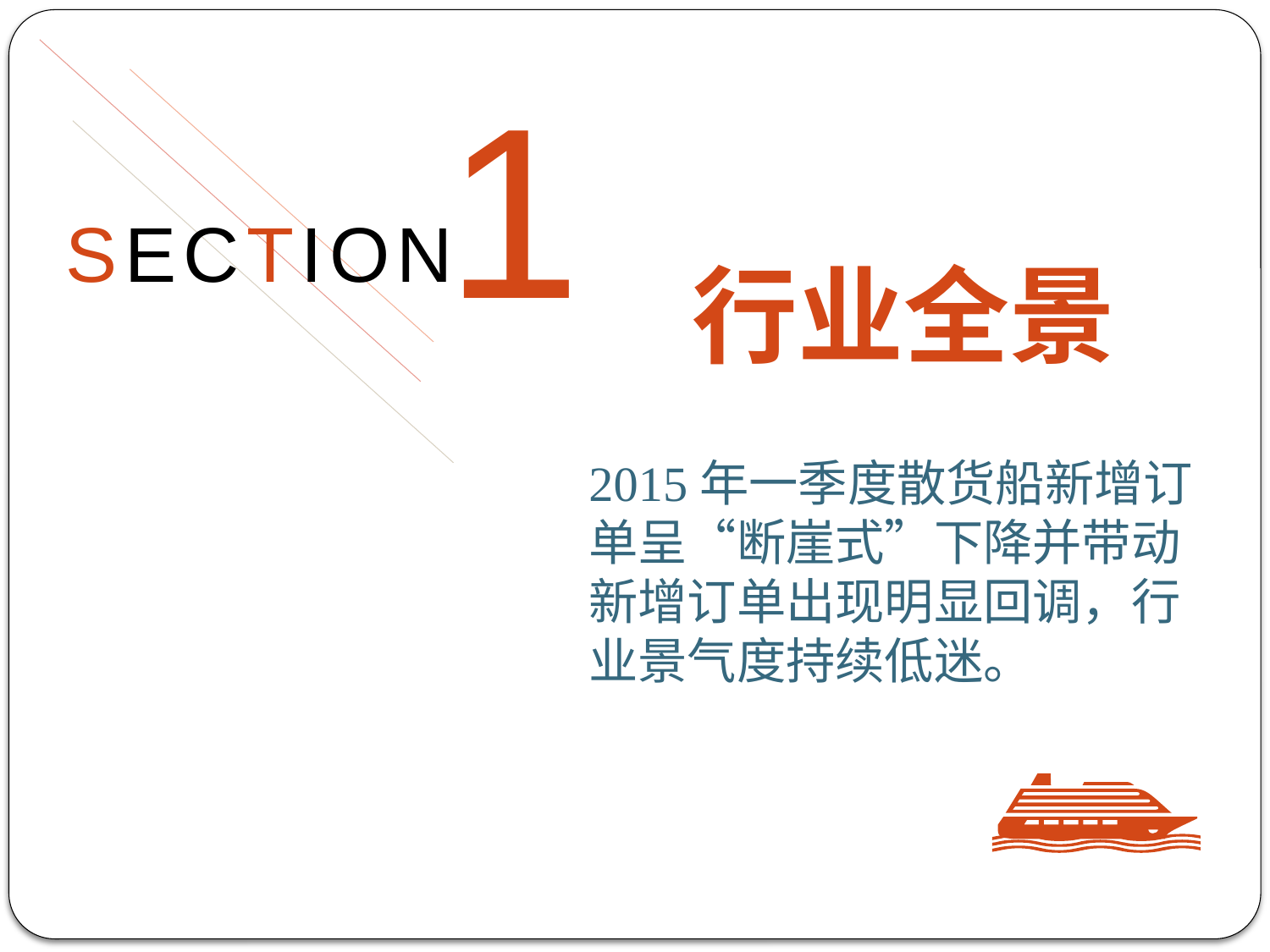

1
SECTION
行业全景
2015年一季度散货船新增订单呈“断崖式”下降并带动新增订单出现明显回调，行业景气度持续低迷。